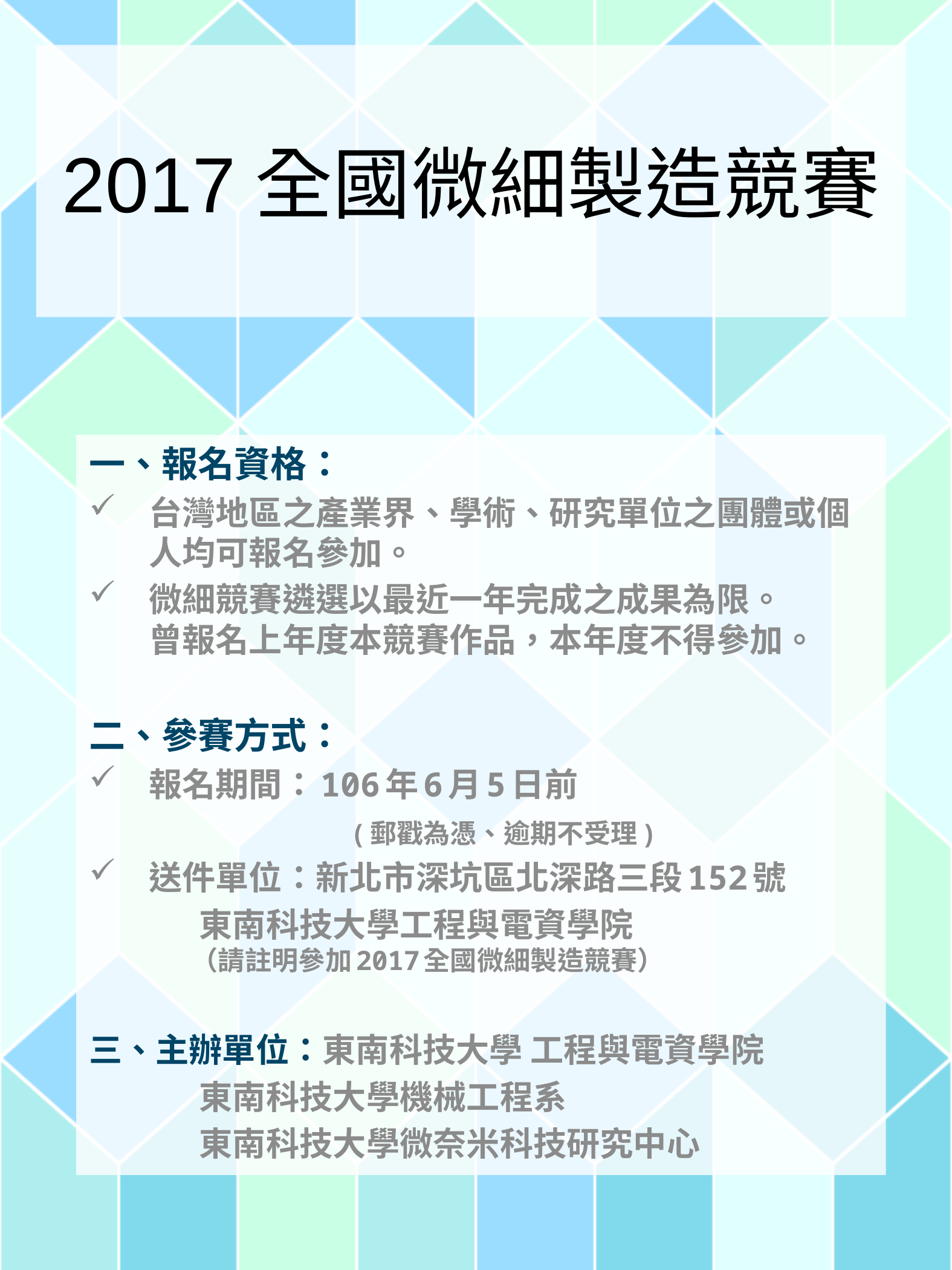

# 2017全國微細製造競賽
一、報名資格：
台灣地區之產業界、學術、研究單位之團體或個人均可報名參加。
微細競賽遴選以最近一年完成之成果為限。
曾報名上年度本競賽作品，本年度不得參加。

二、參賽方式：
報名期間：106年6月5日前
             (郵戳為憑、逾期不受理)
送件單位：新北市深坑區北深路三段152號
              東南科技大學工程與電資學院
                 （請註明參加2017全國微細製造競賽）

三、主辦單位：東南科技大學 工程與電資學院
              東南科技大學機械工程系
              東南科技大學微奈米科技研究中心